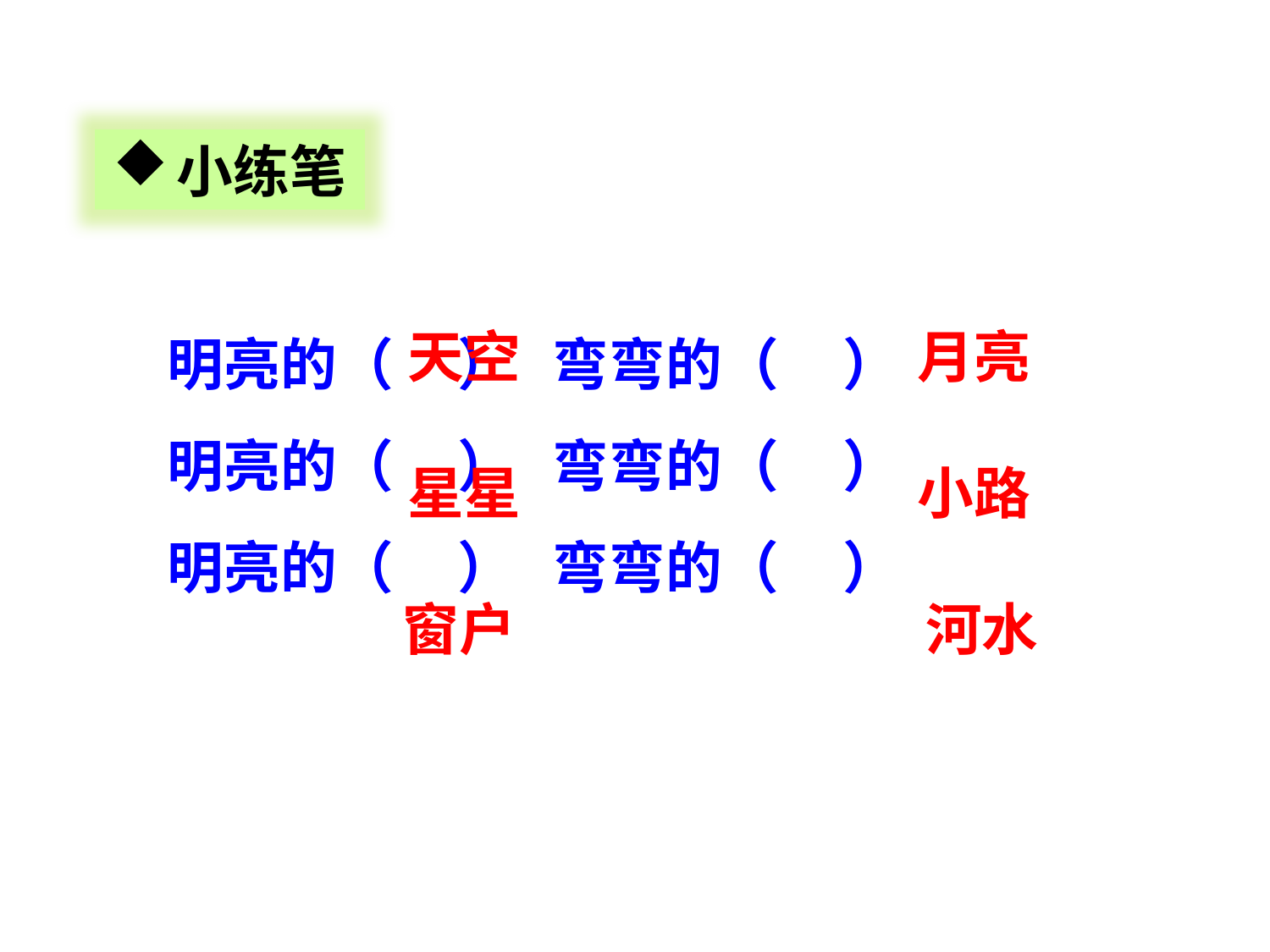

小练笔
明亮的（     ）   弯弯的（     ）
明亮的（     ）   弯弯的（     ）
明亮的（     ）   弯弯的（     ）
天空
月亮
星星
小路
窗户
河水